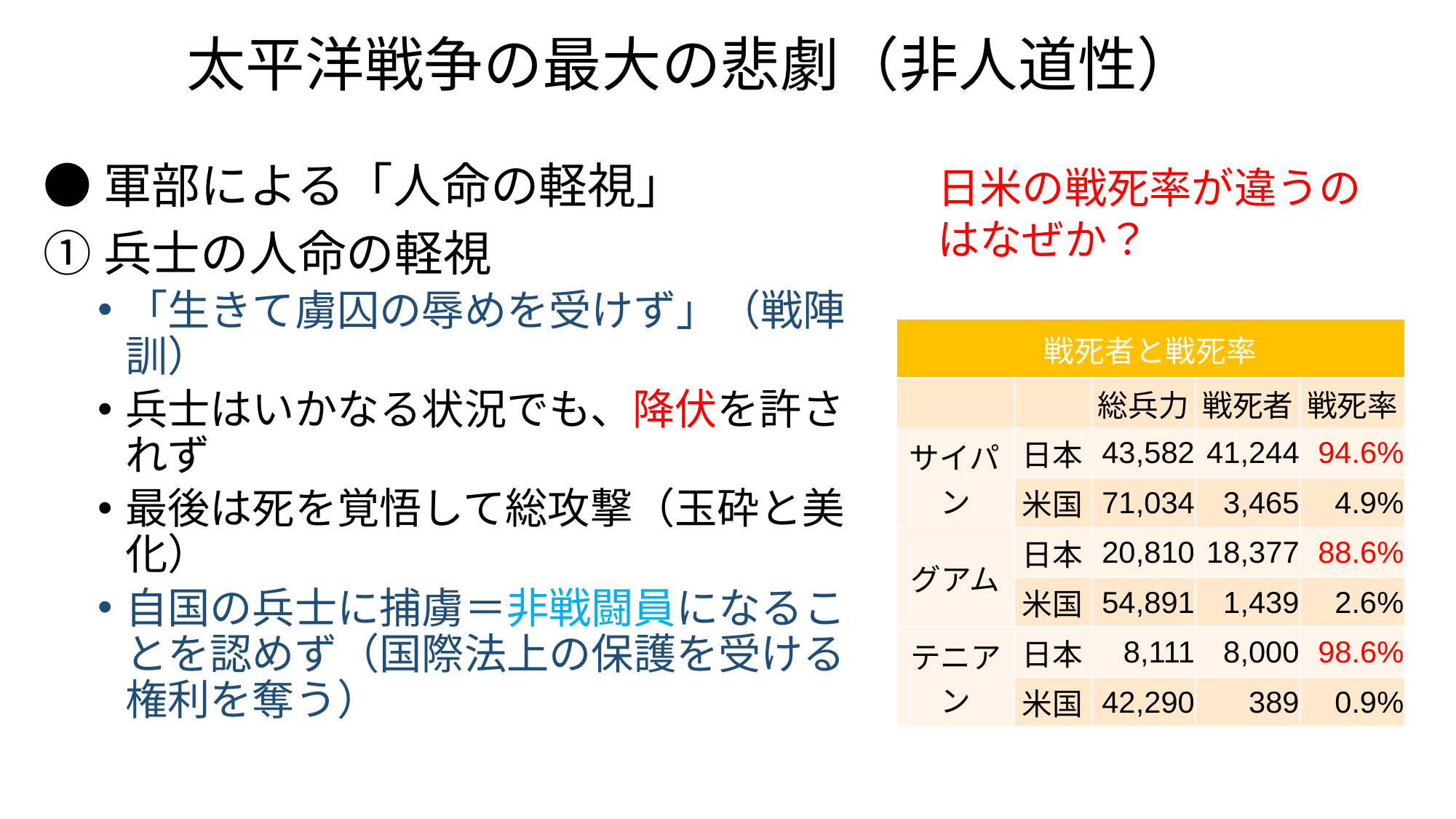

# 太平洋戦争の最大の悲劇（非人道性）
●軍部による「人命の軽視」
①兵士の人命の軽視
「生きて虜囚の辱めを受けず」（戦陣訓）
兵士はいかなる状況でも、降伏を許されず
最後は死を覚悟して総攻撃（玉砕と美化）
自国の兵士に捕虜＝非戦闘員になることを認めず（国際法上の保護を受ける権利を奪う）
日米の戦死率が違うのはなぜか？
| 戦死者と戦死率 |  |  |  |  |
| --- | --- | --- | --- | --- |
|  |  | 総兵力 | 戦死者 | 戦死率 |
| サイパン | 日本 | 43,582 | 41,244 | 94.6% |
|  | 米国 | 71,034 | 3,465 | 4.9% |
| グアム | 日本 | 20,810 | 18,377 | 88.6% |
|  | 米国 | 54,891 | 1,439 | 2.6% |
| テニアン | 日本 | 8,111 | 8,000 | 98.6% |
|  | 米国 | 42,290 | 389 | 0.9% |